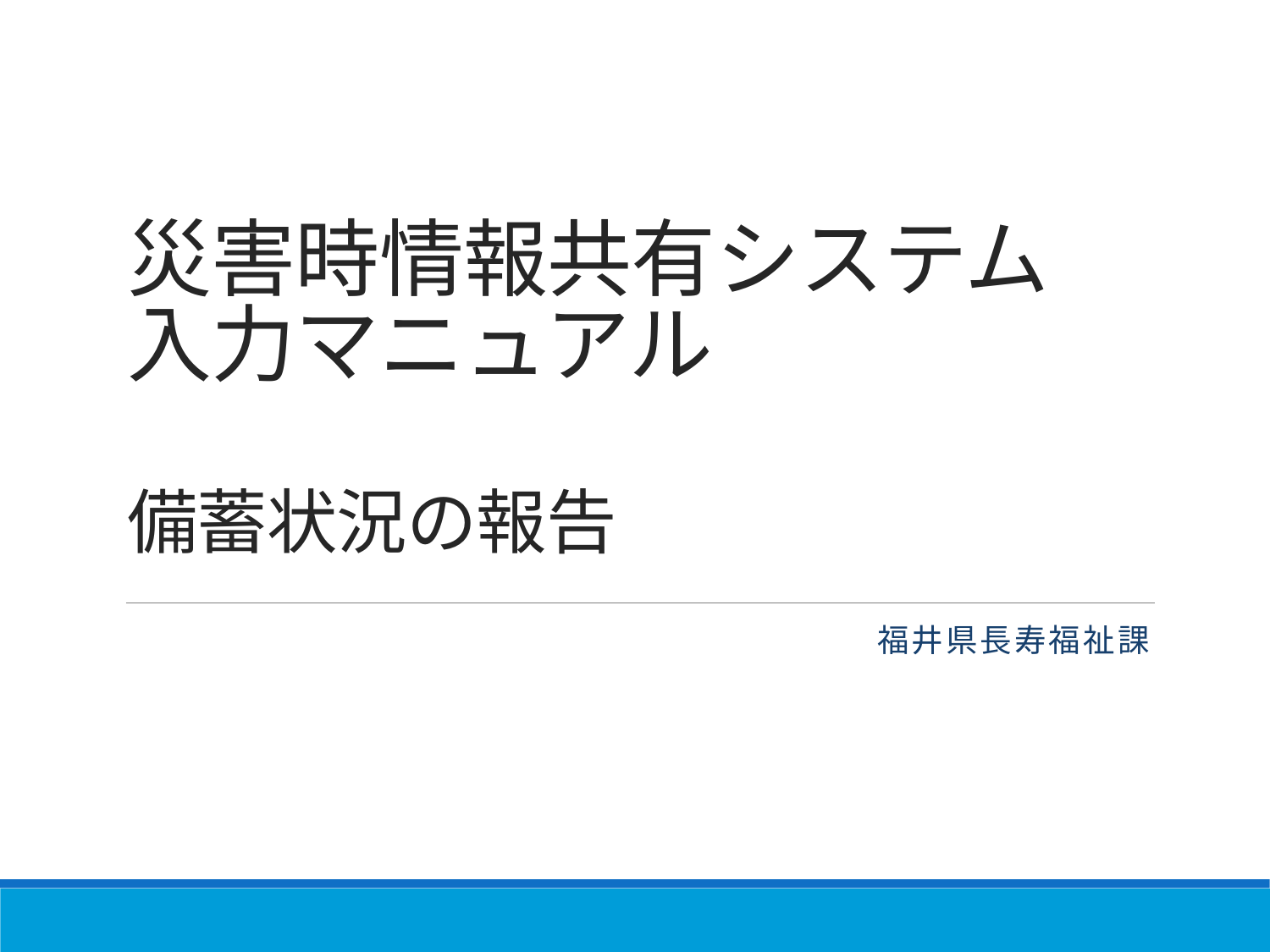

# 災害時情報共有システム 入力マニュアル 備蓄状況の報告
福井県長寿福祉課